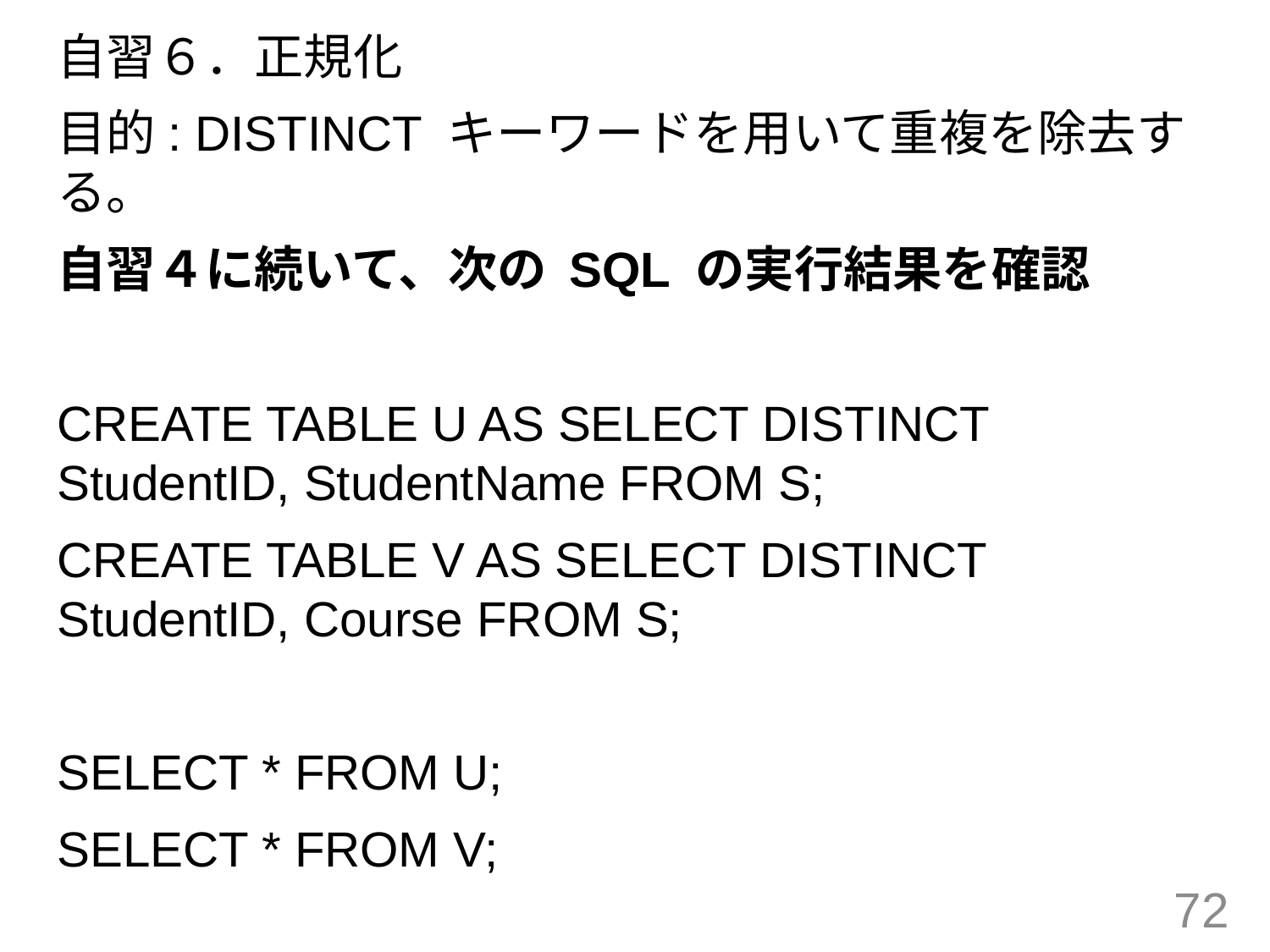

自習６．正規化
目的: DISTINCT キーワードを用いて重複を除去する。
自習４に続いて、次の SQL の実行結果を確認

CREATE TABLE U AS SELECT DISTINCT StudentID, StudentName FROM S;
CREATE TABLE V AS SELECT DISTINCT StudentID, Course FROM S;

SELECT * FROM U;
SELECT * FROM V;

72